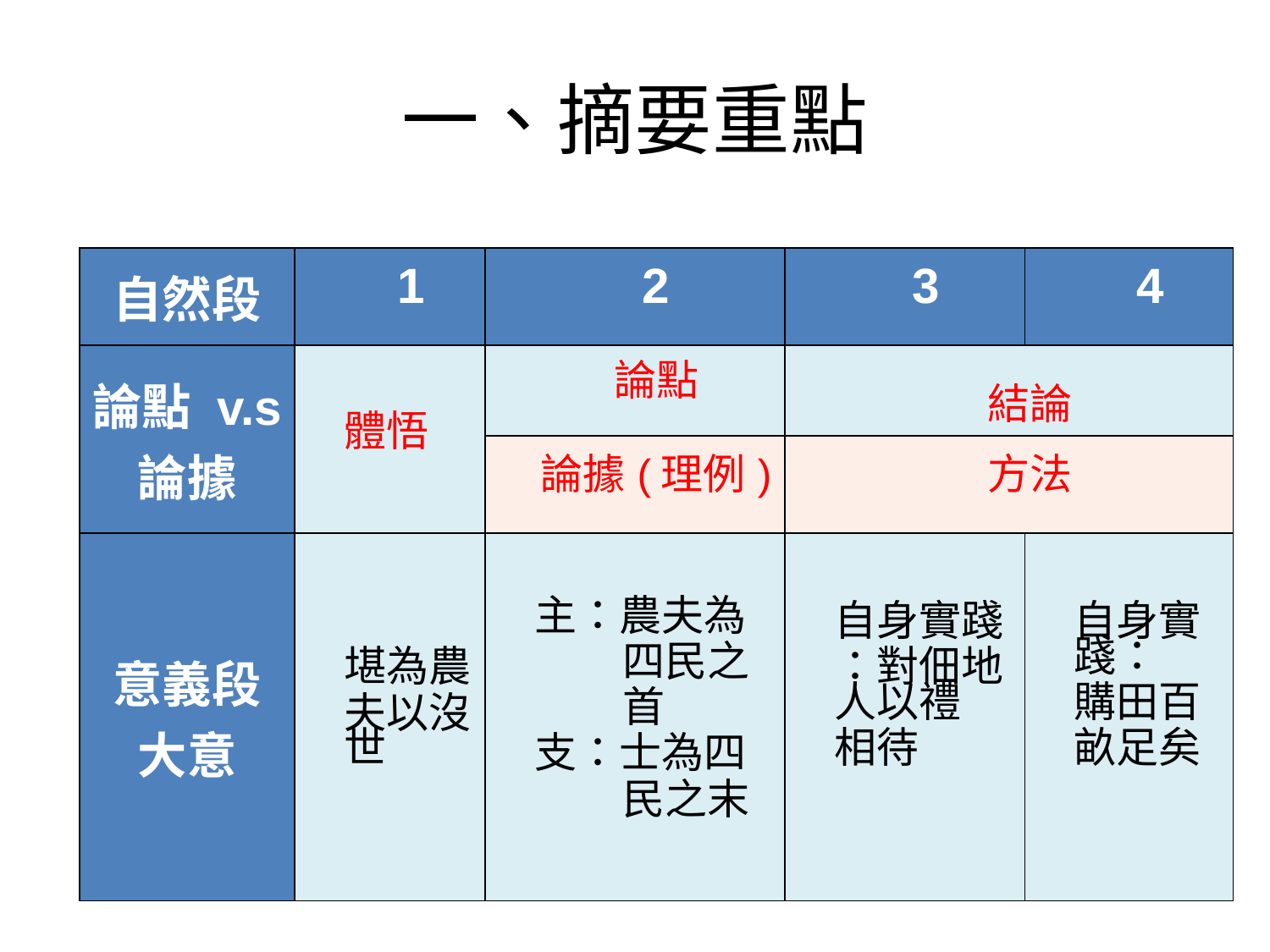

# 一、摘要重點
| 自然段 | 1 | 2 | 3 | 4 |
| --- | --- | --- | --- | --- |
| 論點 v.s 論據 | 體悟 | 論點 | 結論 |  |
|  |  | 論據(理例) | 方法 |  |
| 意義段 大意 | 堪為農 夫以沒世 | 主：農夫為 四民之 首 支：士為四 民之末 | 自身實踐 ：對佃地人以禮 相待 | 自身實踐： 購田百 畝足矣 |